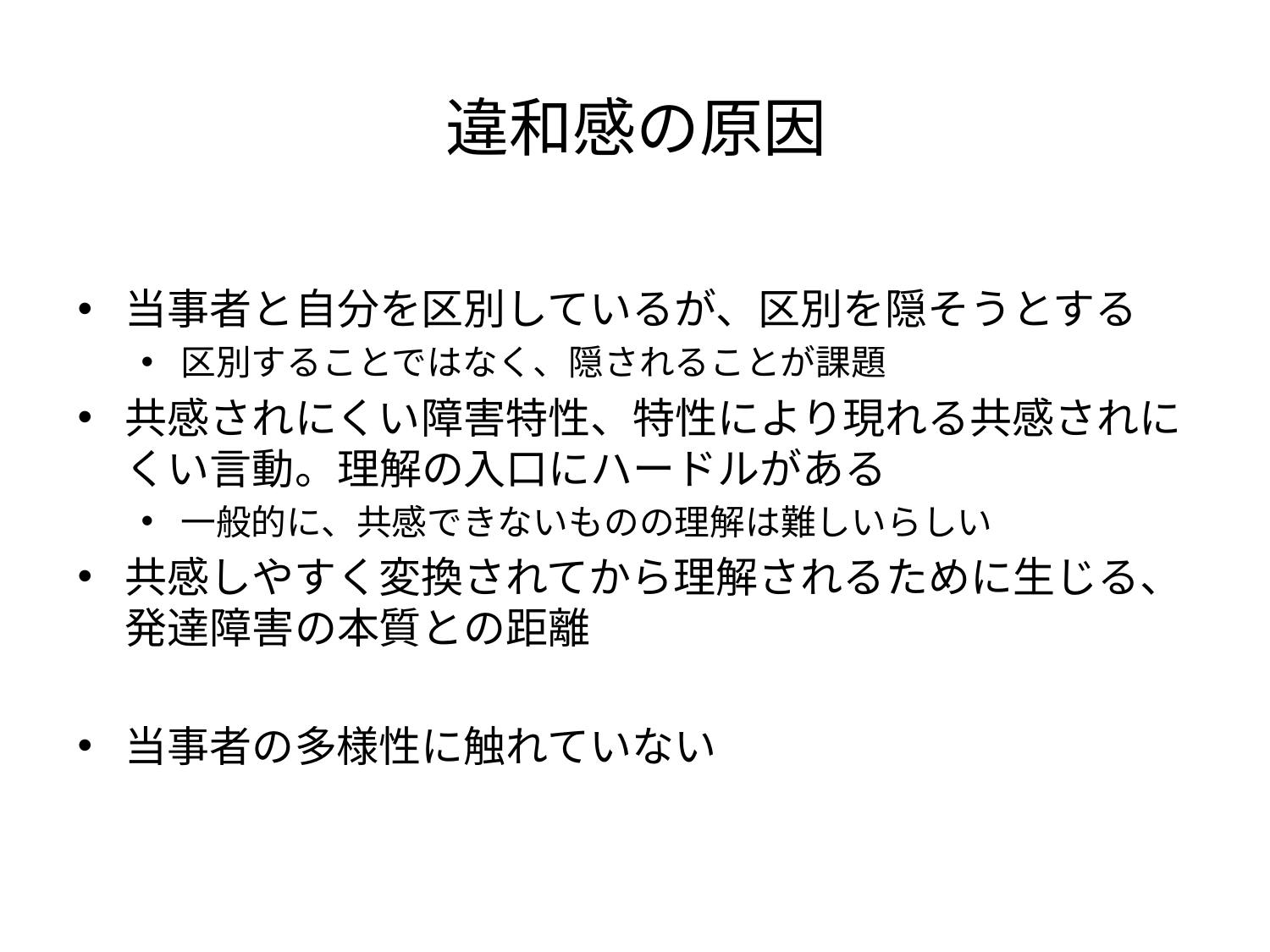

# 違和感の原因
当事者と自分を区別しているが、区別を隠そうとする
区別することではなく、隠されることが課題
共感されにくい障害特性、特性により現れる共感されにくい言動。理解の入口にハードルがある
一般的に、共感できないものの理解は難しいらしい
共感しやすく変換されてから理解されるために生じる、発達障害の本質との距離

当事者の多様性に触れていない